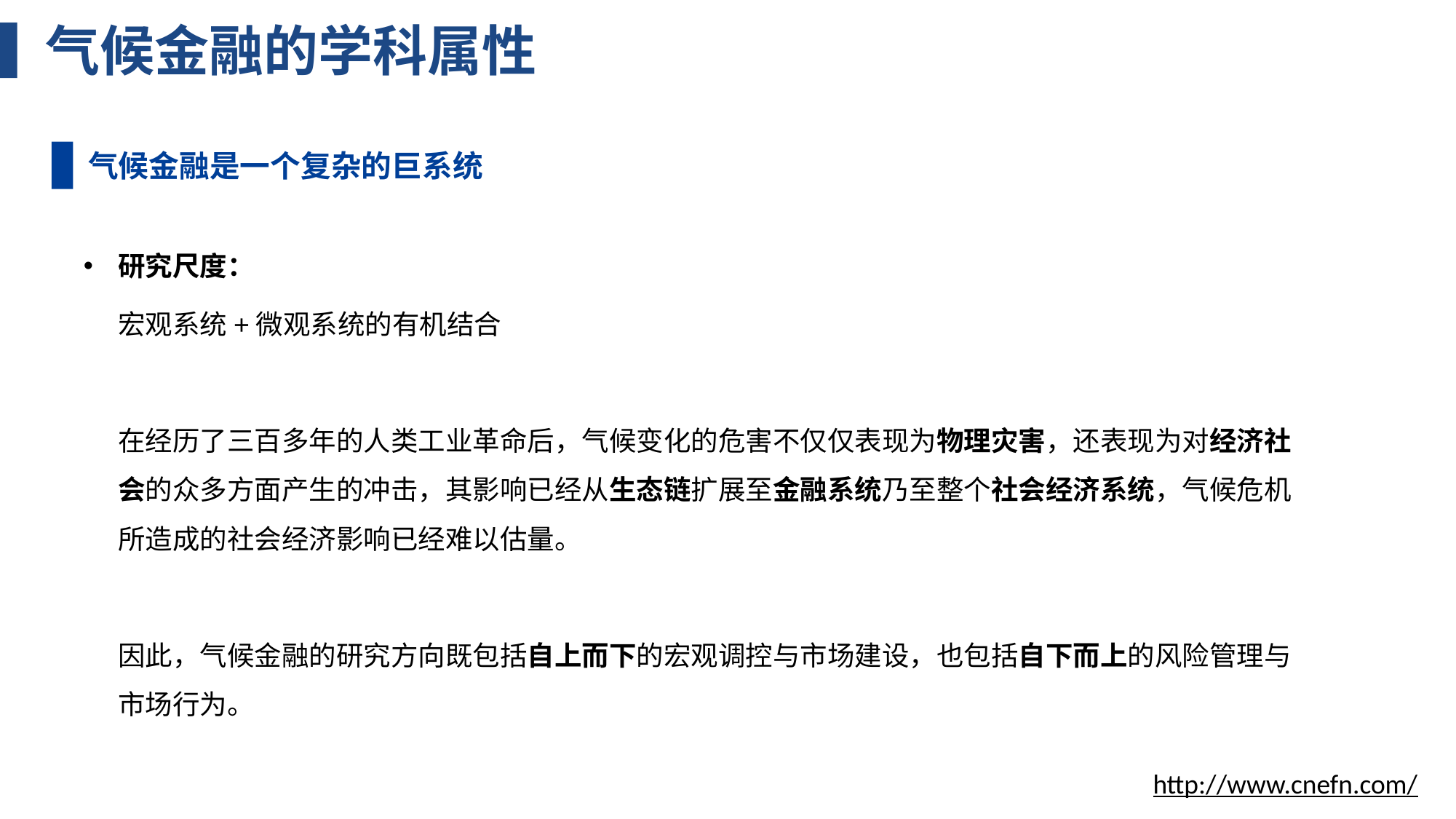

# 气候金融的学科属性
气候金融是一个复杂的巨系统

研究尺度：
宏观系统+微观系统的有机结合

在经历了三百多年的人类工业革命后，气候变化的危害不仅仅表现为物理灾害，还表现为对经济社会的众多方面产生的冲击，其影响已经从生态链扩展至金融系统乃至整个社会经济系统，气候危机所造成的社会经济影响已经难以估量。

因此，气候金融的研究方向既包括自上而下的宏观调控与市场建设，也包括自下而上的风险管理与市场行为。